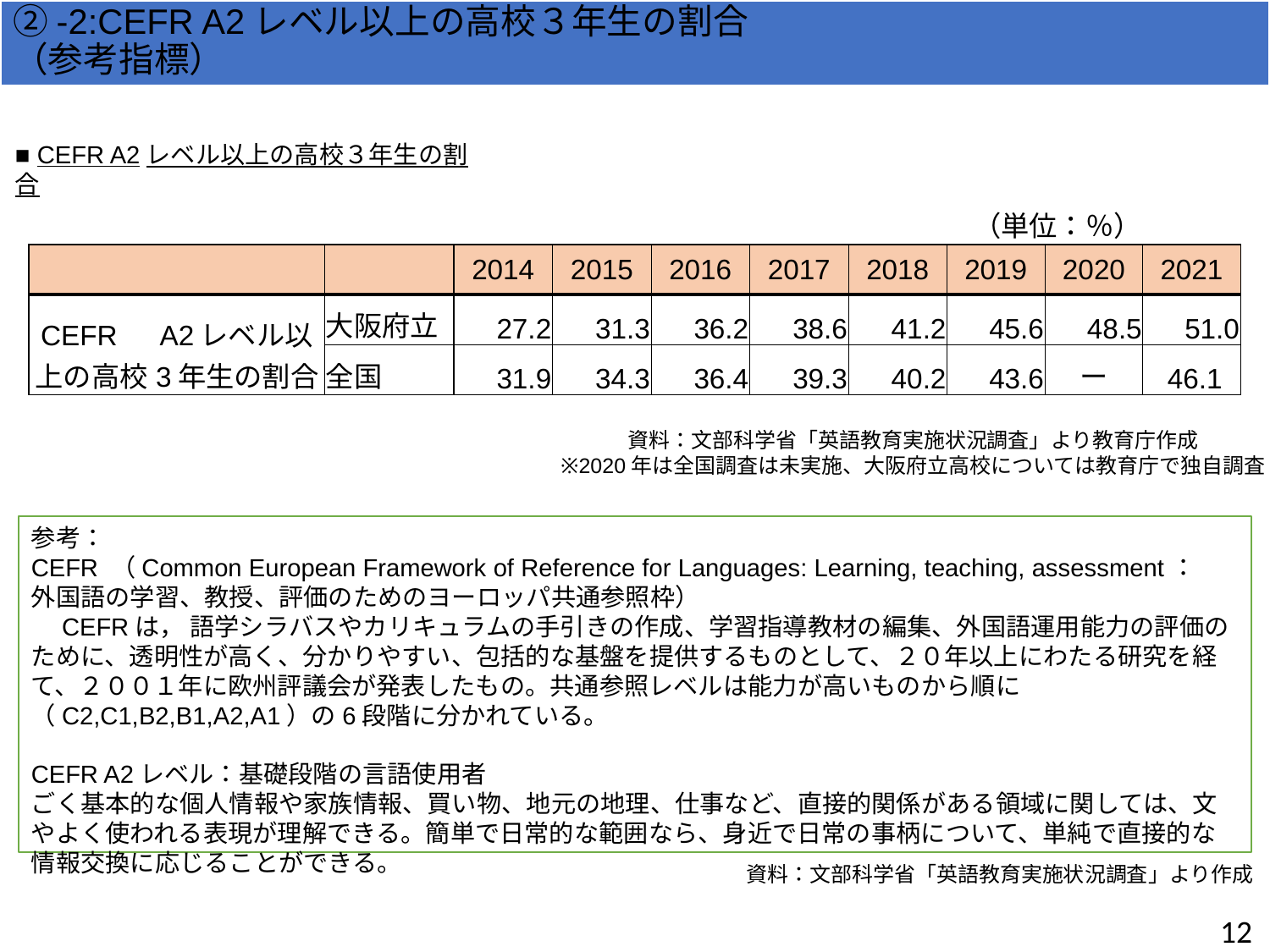

方向性Ⅱ）若者が活躍でき、子育て安心の都市「大阪」の実現
②-2:CEFR A2レベル以上の高校３年生の割合　　　　　　　　　　　　　　（参考指標）
■ CEFR A2レベル以上の高校３年生の割合
|  |  |  |  |  |  |  | （単位：％） |  |  |
| --- | --- | --- | --- | --- | --- | --- | --- | --- | --- |
|  |  | 2014 | 2015 | 2016 | 2017 | 2018 | 2019 | 2020 | 2021 |
| CEFR　A2レベル以上の高校3年生の割合 | 大阪府立 | 27.2 | 31.3 | 36.2 | 38.6 | 41.2 | 45.6 | 48.5 | 51.0 |
|  | 全国 | 31.9 | 34.3 | 36.4 | 39.3 | 40.2 | 43.6 | ー | 46.1 |
資料：文部科学省「英語教育実施状況調査」より教育庁作成
※2020年は全国調査は未実施、大阪府立高校については教育庁で独自調査
参考：
CEFR （Common European Framework of Reference for Languages: Learning, teaching, assessment：　外国語の学習、教授、評価のためのヨーロッパ共通参照枠）
　CEFRは， 語学シラバスやカリキュラムの手引きの作成、学習指導教材の編集、外国語運用能力の評価のために、透明性が高く、分かりやすい、包括的な基盤を提供するものとして、２０年以上にわたる研究を経て、２００１年に欧州評議会が発表したもの。共通参照レベルは能力が高いものから順に（C2,C1,B2,B1,A2,A1）の6段階に分かれている。

CEFR A2レベル：基礎段階の言語使用者
ごく基本的な個人情報や家族情報、買い物、地元の地理、仕事など、直接的関係がある領域に関しては、文やよく使われる表現が理解できる。簡単で日常的な範囲なら、身近で日常の事柄について、単純で直接的な情報交換に応じることができる。
資料：文部科学省「英語教育実施状況調査」より作成
12